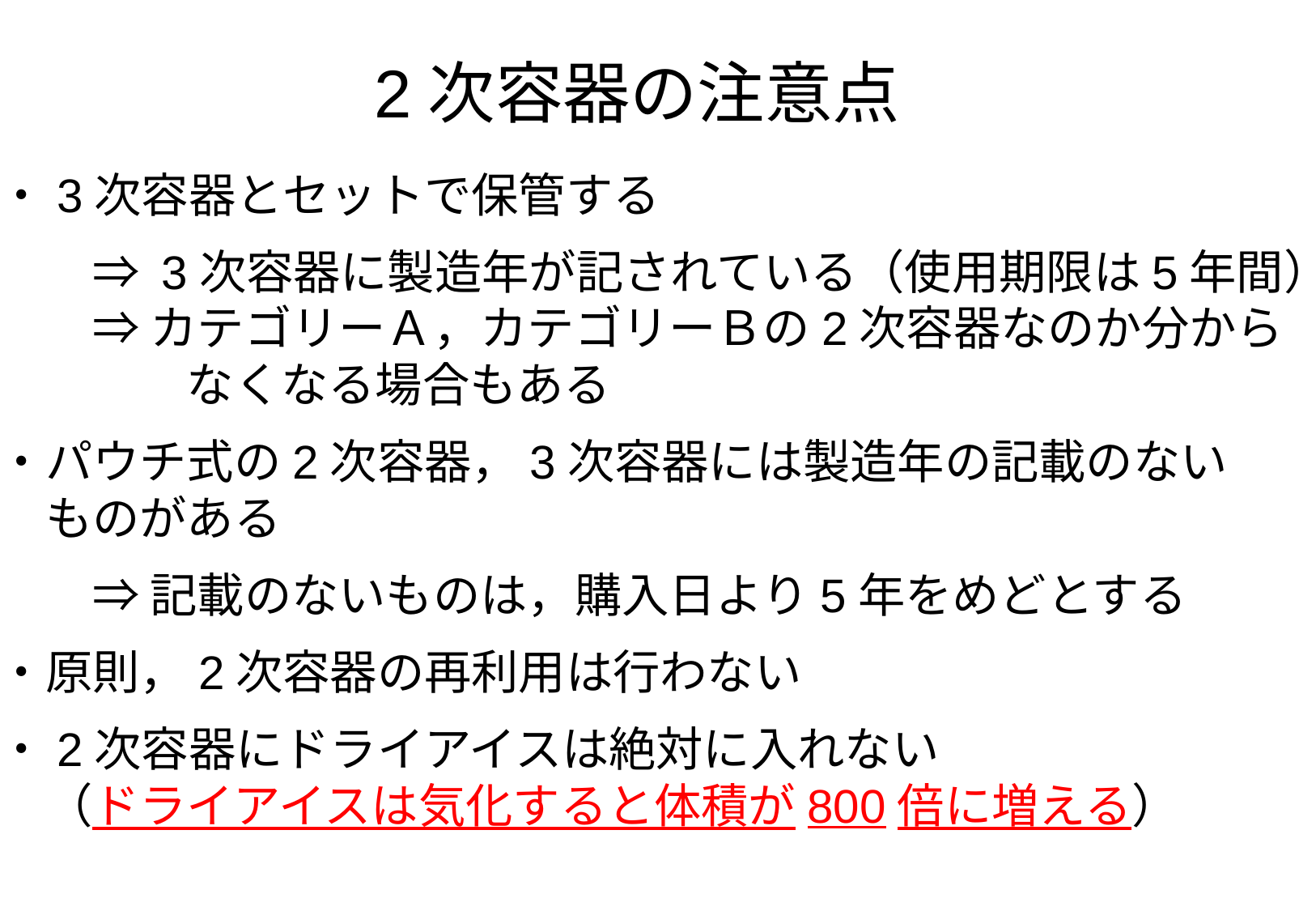

2次容器の注意点
・3次容器とセットで保管する

　　⇒ 3次容器に製造年が記されている（使用期限は5年間）
　　⇒ カテゴリーＡ，カテゴリーＢの2次容器なのか分から
　　　　なくなる場合もある

・パウチ式の2次容器，3次容器には製造年の記載のない
　ものがある

　　⇒ 記載のないものは，購入日より5年をめどとする

・原則，2次容器の再利用は行わない

・2次容器にドライアイスは絶対に入れない
　（ドライアイスは気化すると体積が800倍に増える）